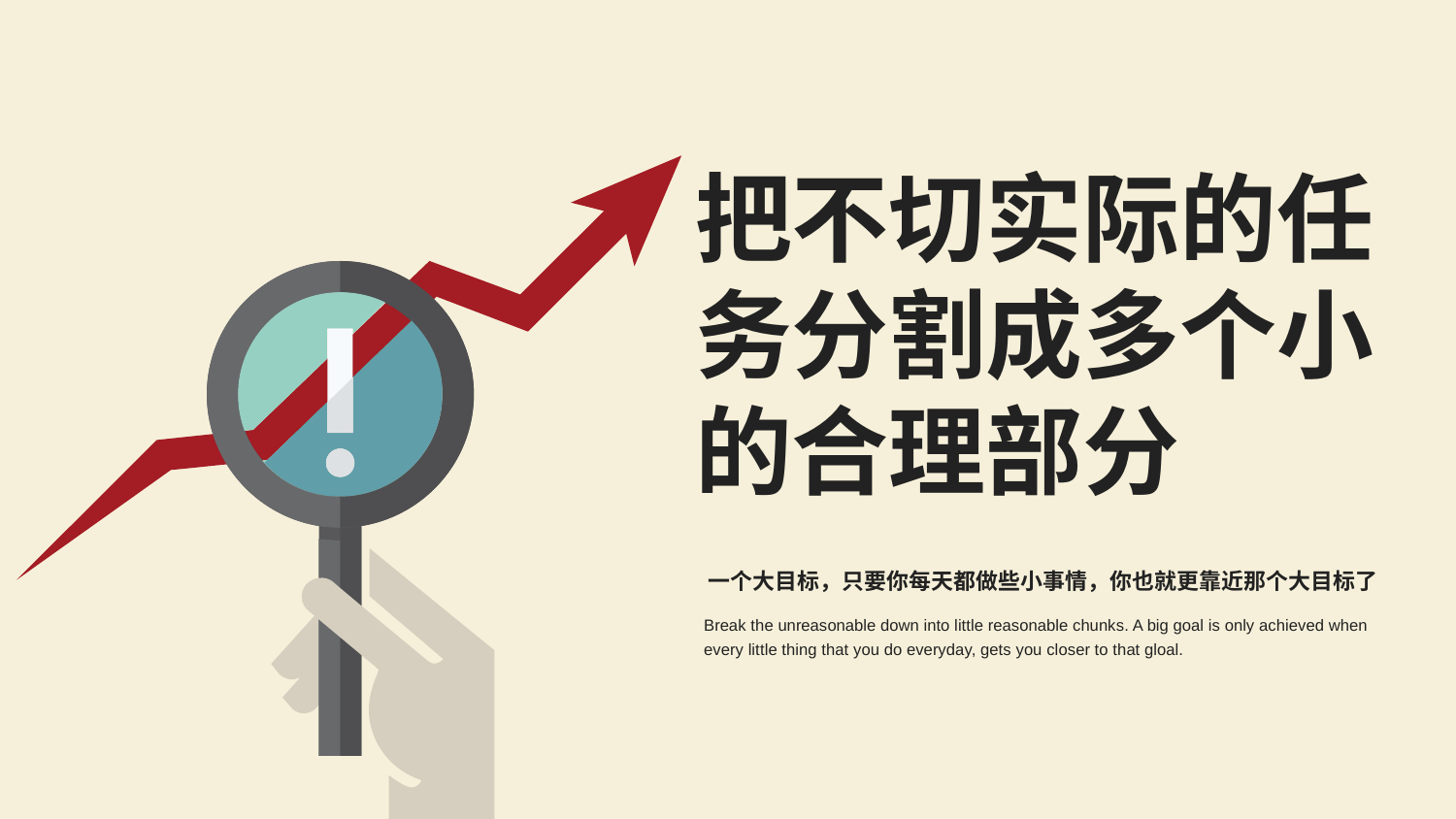

把不切实际的任务分割成多个小的合理部分

一个大目标，只要你每天都做些小事情，你也就更靠近那个大目标了
Break the unreasonable down into little reasonable chunks. A big goal is only achieved when every little thing that you do everyday, gets you closer to that gloal.